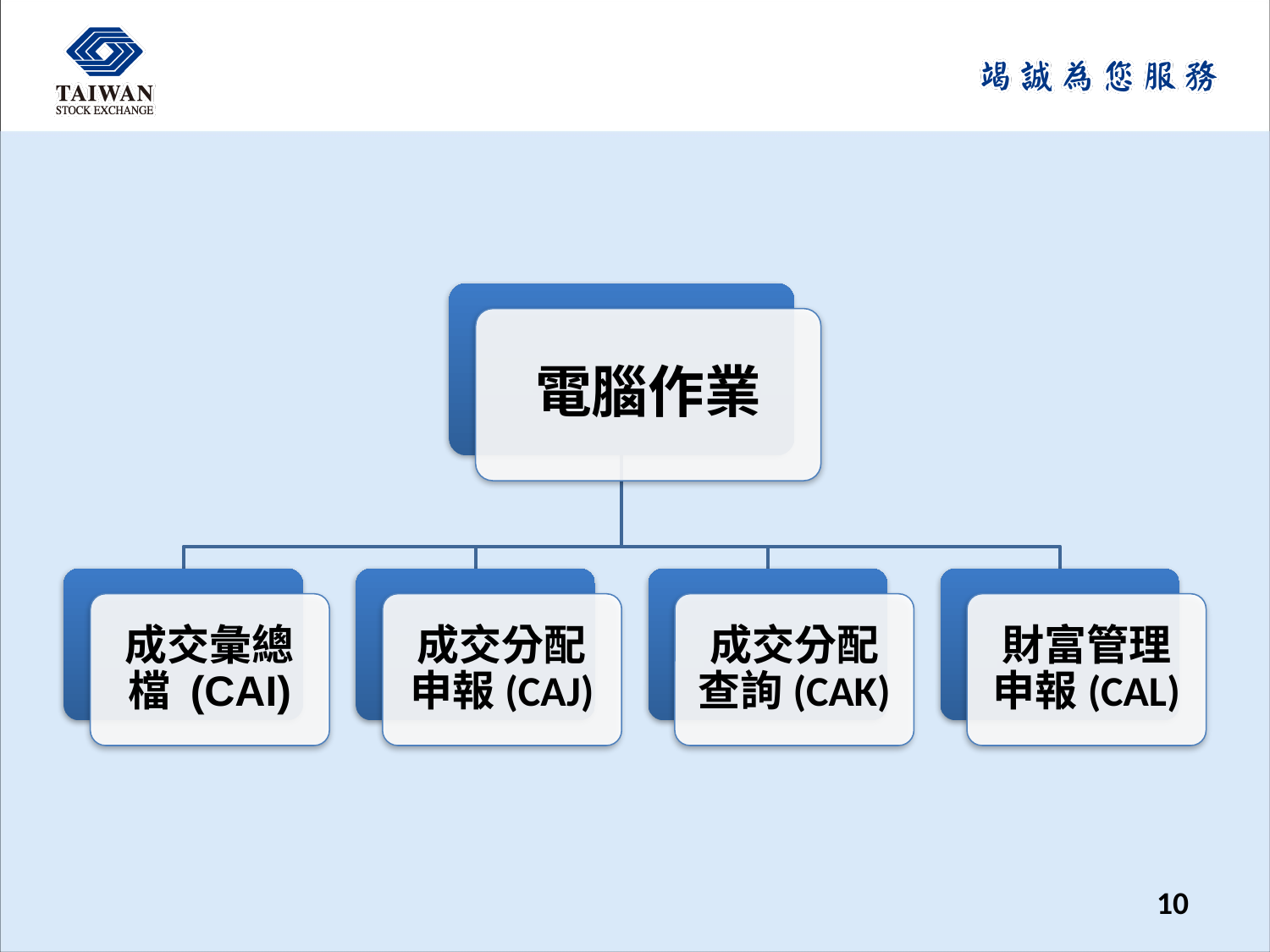

#
電腦作業
成交彙總檔 (CAI)
成交分配申報(CAJ)
成交分配查詢(CAK)
財富管理申報(CAL)
10